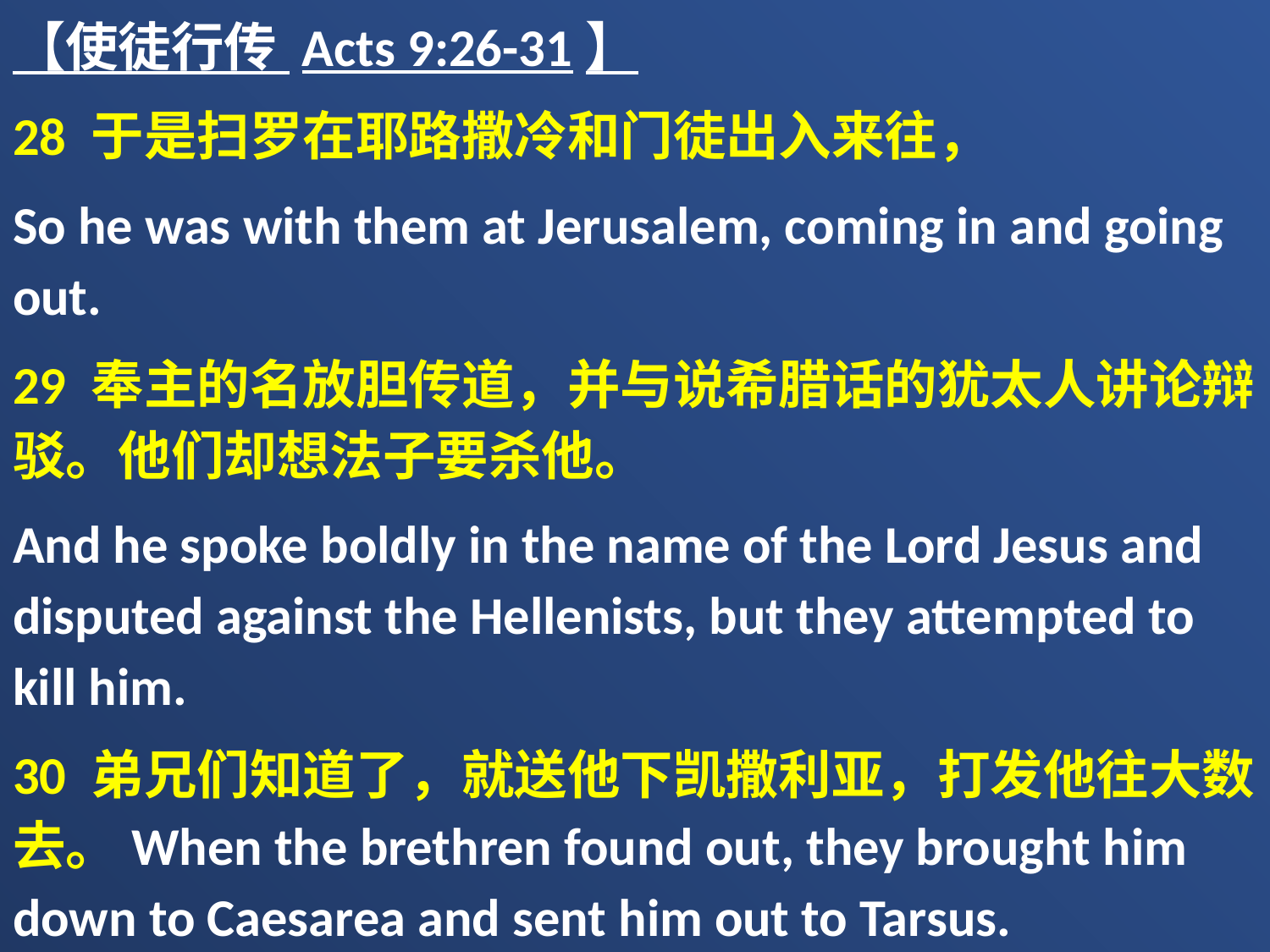

【使徒行传 Acts 9:26-31】
28 于是扫罗在耶路撒冷和门徒出入来往，
So he was with them at Jerusalem, coming in and going out.
29 奉主的名放胆传道，并与说希腊话的犹太人讲论辩驳。他们却想法子要杀他。
And he spoke boldly in the name of the Lord Jesus and disputed against the Hellenists, but they attempted to kill him.
30 弟兄们知道了，就送他下凯撒利亚，打发他往大数去。When the brethren found out, they brought him down to Caesarea and sent him out to Tarsus.